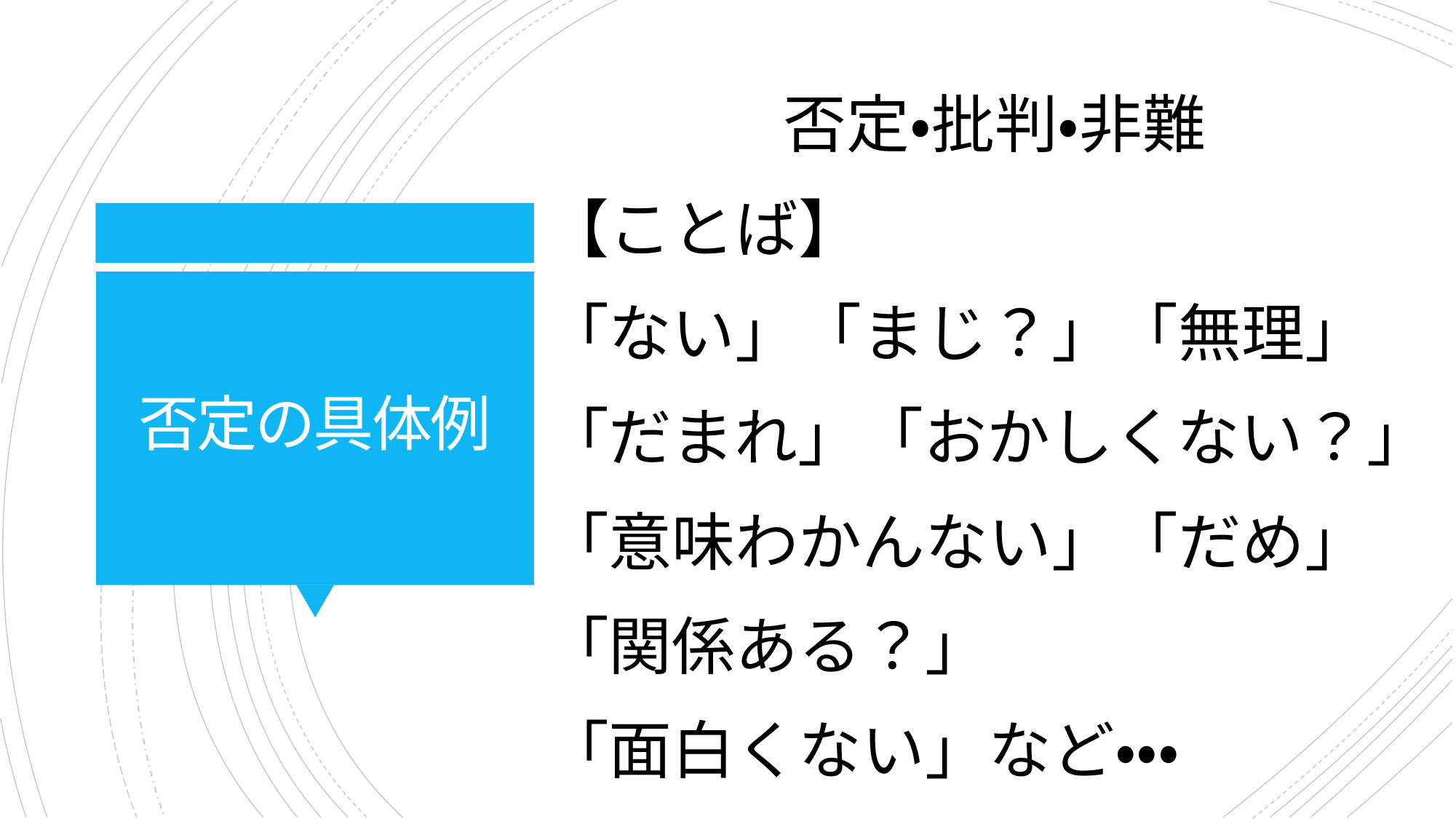

否定・批判・非難
【ことば】
「ない」「まじ？」「無理」
「だまれ」「おかしくない？」
「意味わかんない」「だめ」
「関係ある？」
「面白くない」など・・・
# 否定の具体例